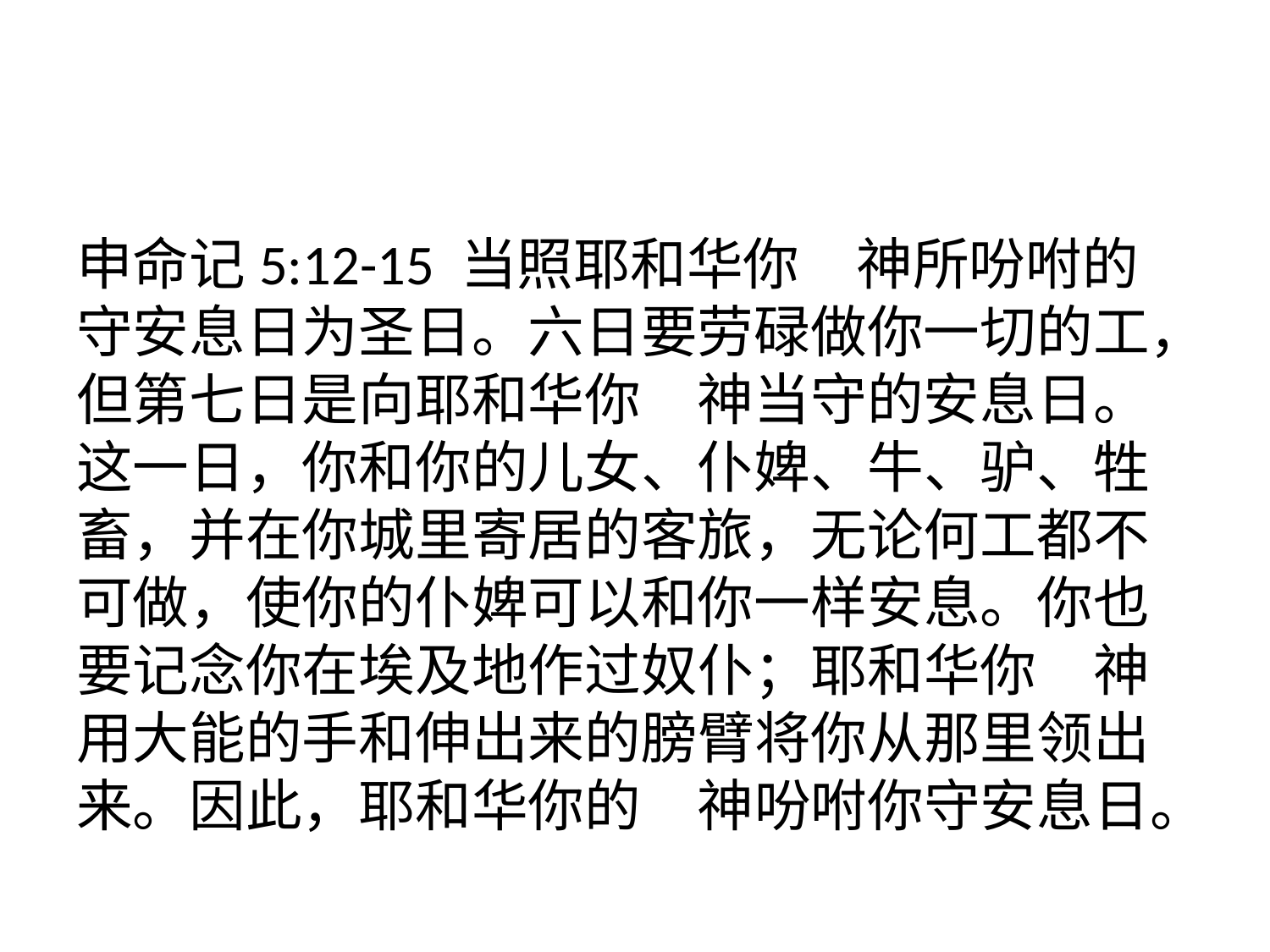

#
申命记5:12-15 当照耶和华你　神所吩咐的守安息日为圣日。六日要劳碌做你一切的工，但第七日是向耶和华你　神当守的安息日。这一日，你和你的儿女、仆婢、牛、驴、牲畜，并在你城里寄居的客旅，无论何工都不可做，使你的仆婢可以和你一样安息。你也要记念你在埃及地作过奴仆；耶和华你　神用大能的手和伸出来的膀臂将你从那里领出来。因此，耶和华你的　神吩咐你守安息日。